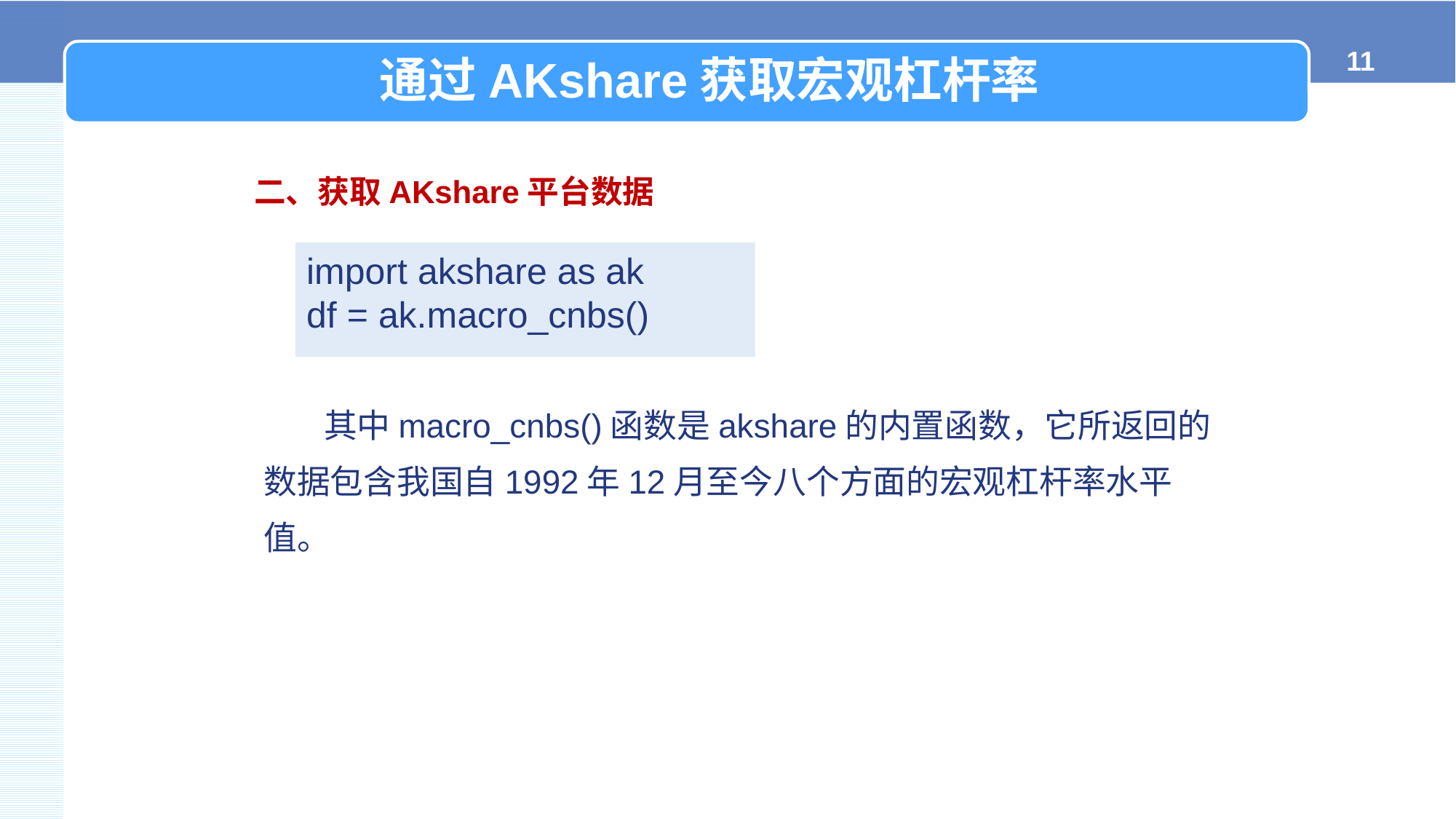

通过AKshare获取宏观杠杆率
二、获取AKshare平台数据
import akshare as ak
df = ak.macro_cnbs()
       其中macro_cnbs()函数是akshare的内置函数，它所返回的数据包含我国自1992年12月至今八个方面的宏观杠杆率水平值。